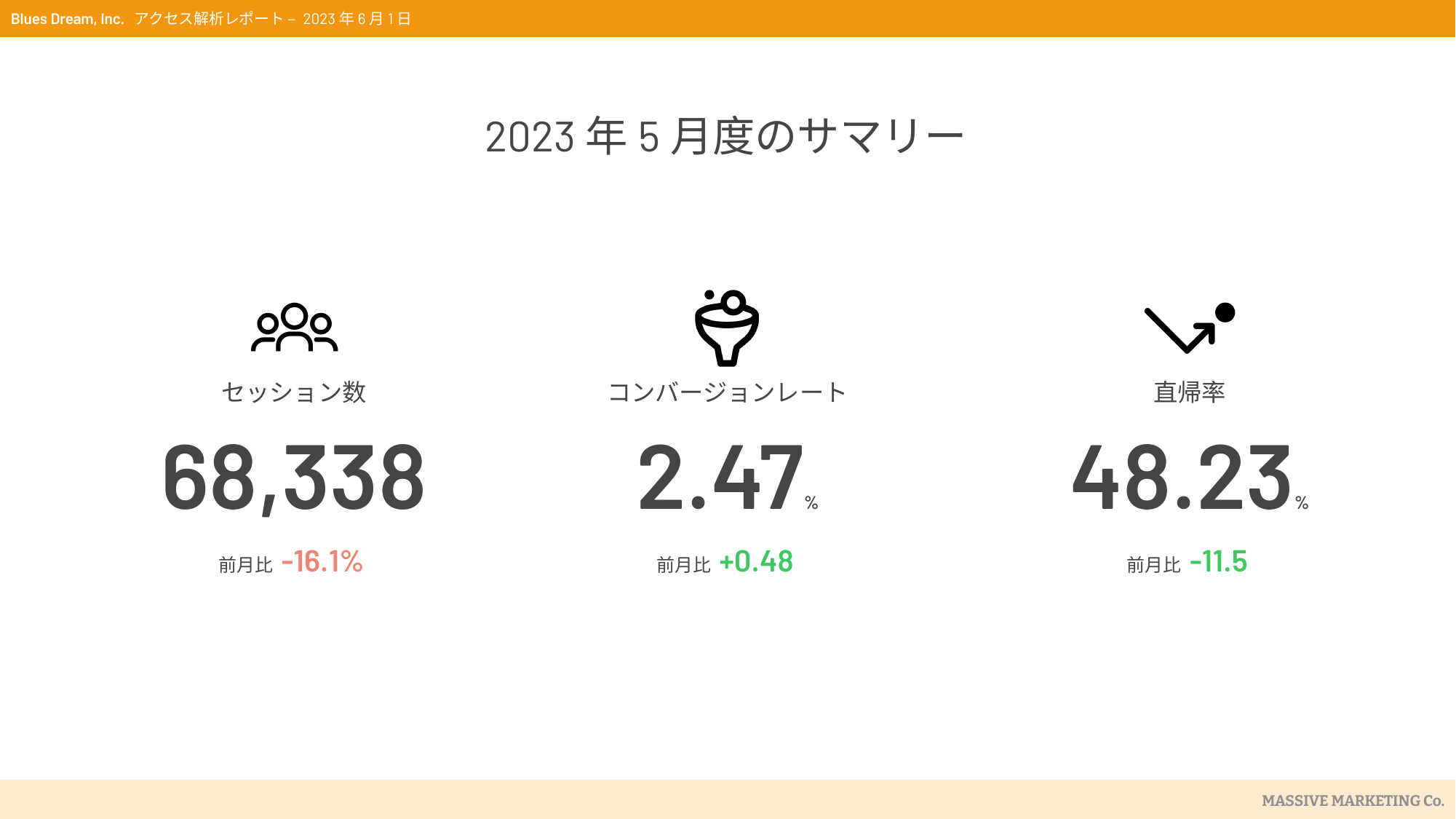

2023年5月度のサマリー

コンバージョンレート
直帰率
セッション数
2.47%
48.23%
68,338
前月比 +0.48
前月比 -11.5
前月比 -16.1%